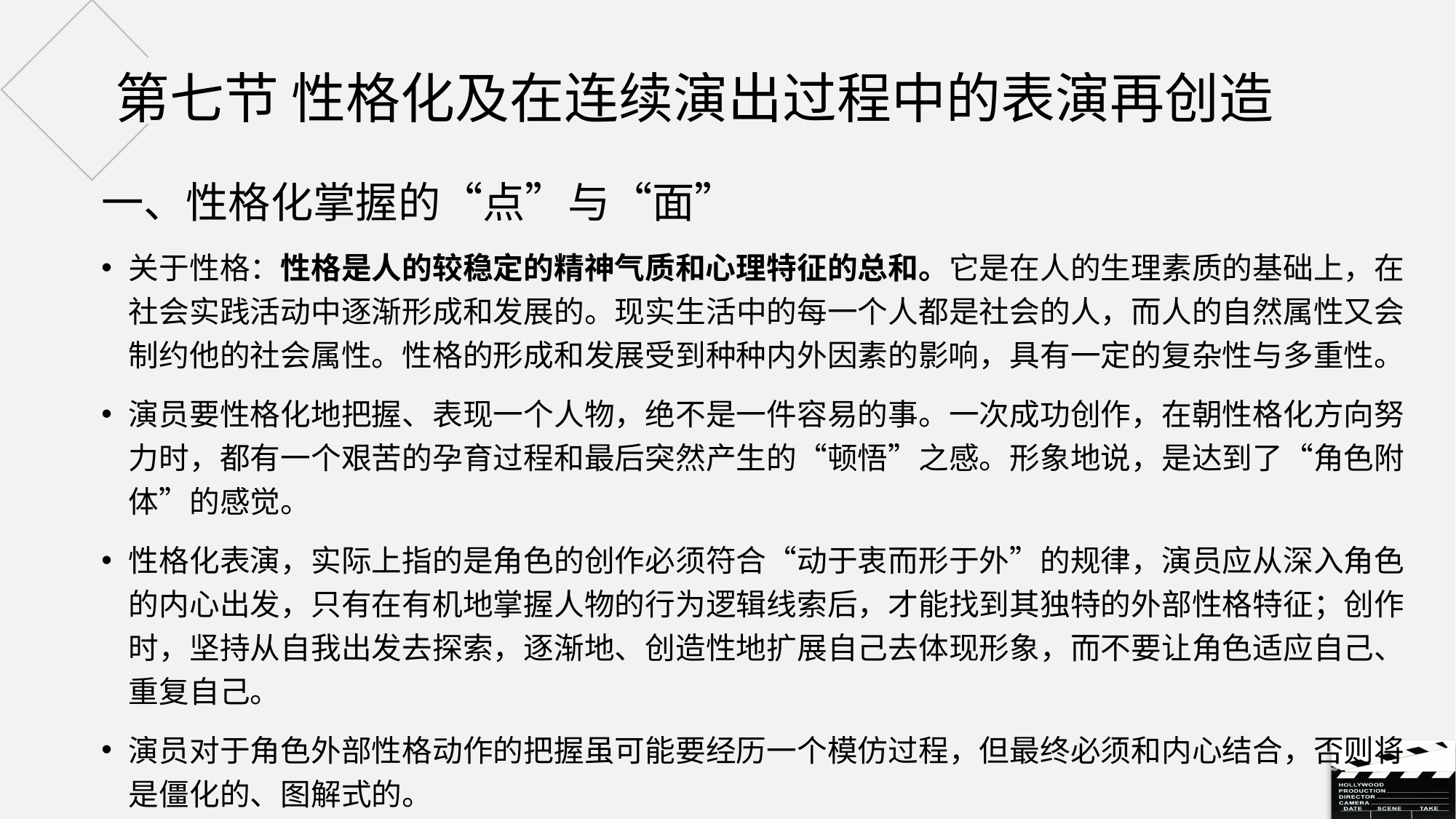

# 第七节 性格化及在连续演出过程中的表演再创造
一、性格化掌握的“点”与“面”
关于性格：性格是人的较稳定的精神气质和心理特征的总和。它是在人的生理素质的基础上，在社会实践活动中逐渐形成和发展的。现实生活中的每一个人都是社会的人，而人的自然属性又会制约他的社会属性。性格的形成和发展受到种种内外因素的影响，具有一定的复杂性与多重性。
演员要性格化地把握、表现一个人物，绝不是一件容易的事。一次成功创作，在朝性格化方向努力时，都有一个艰苦的孕育过程和最后突然产生的“顿悟”之感。形象地说，是达到了“角色附体”的感觉。
性格化表演，实际上指的是角色的创作必须符合“动于衷而形于外”的规律，演员应从深入角色的内心出发，只有在有机地掌握人物的行为逻辑线索后，才能找到其独特的外部性格特征；创作时，坚持从自我出发去探索，逐渐地、创造性地扩展自己去体现形象，而不要让角色适应自己、重复自己。
演员对于角色外部性格动作的把握虽可能要经历一个模仿过程，但最终必须和内心结合，否则将是僵化的、图解式的。